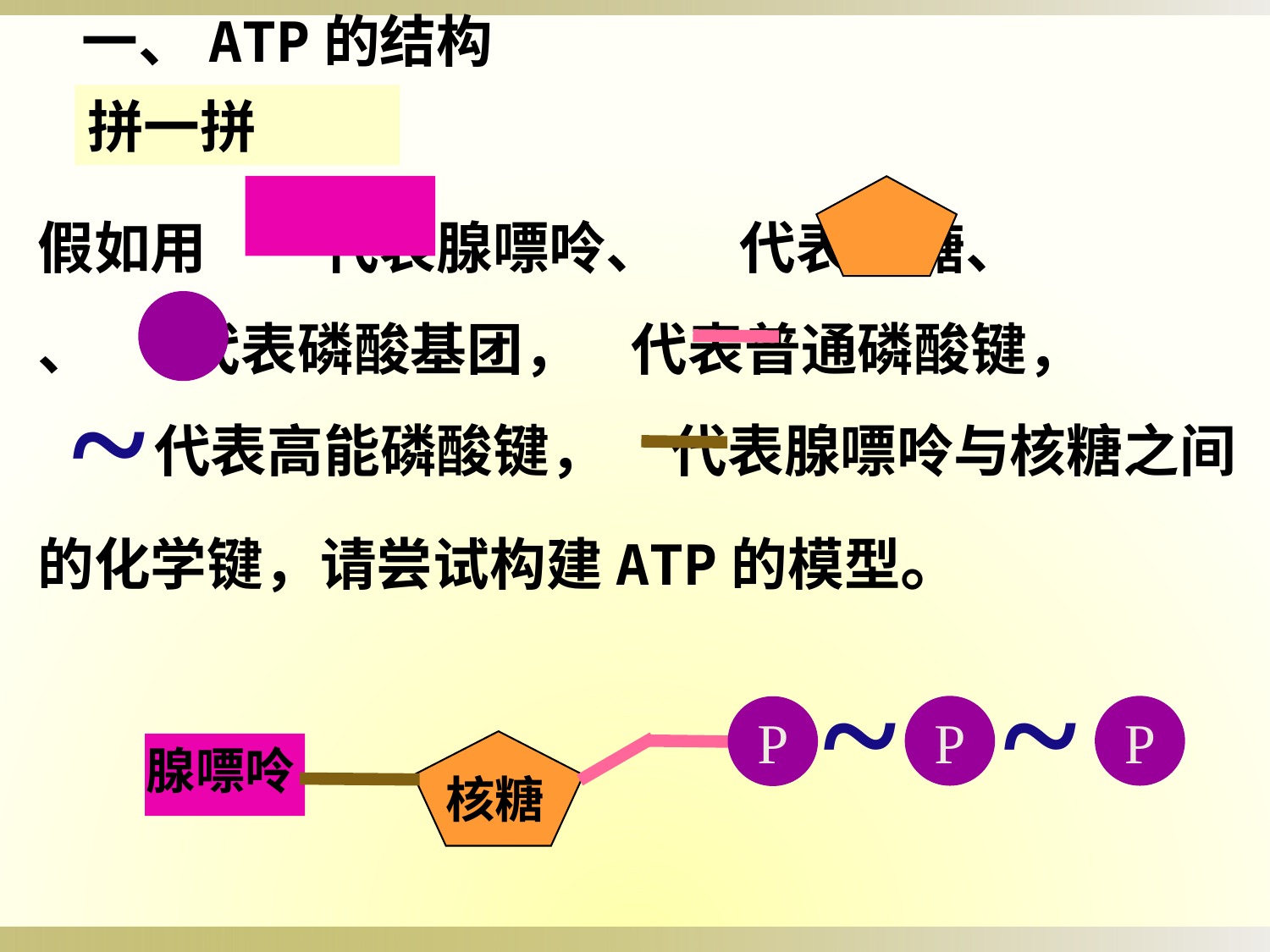

一、ATP的结构
拼一拼
假如用         代表腺嘌呤、      代表核糖、
、       代表磷酸基团，    代表普通磷酸键，
        代表高能磷酸键，     代表腺嘌呤与核糖之间的化学键，请尝试构建ATP的模型。

~

~
~
P
P
P

腺嘌呤

核糖